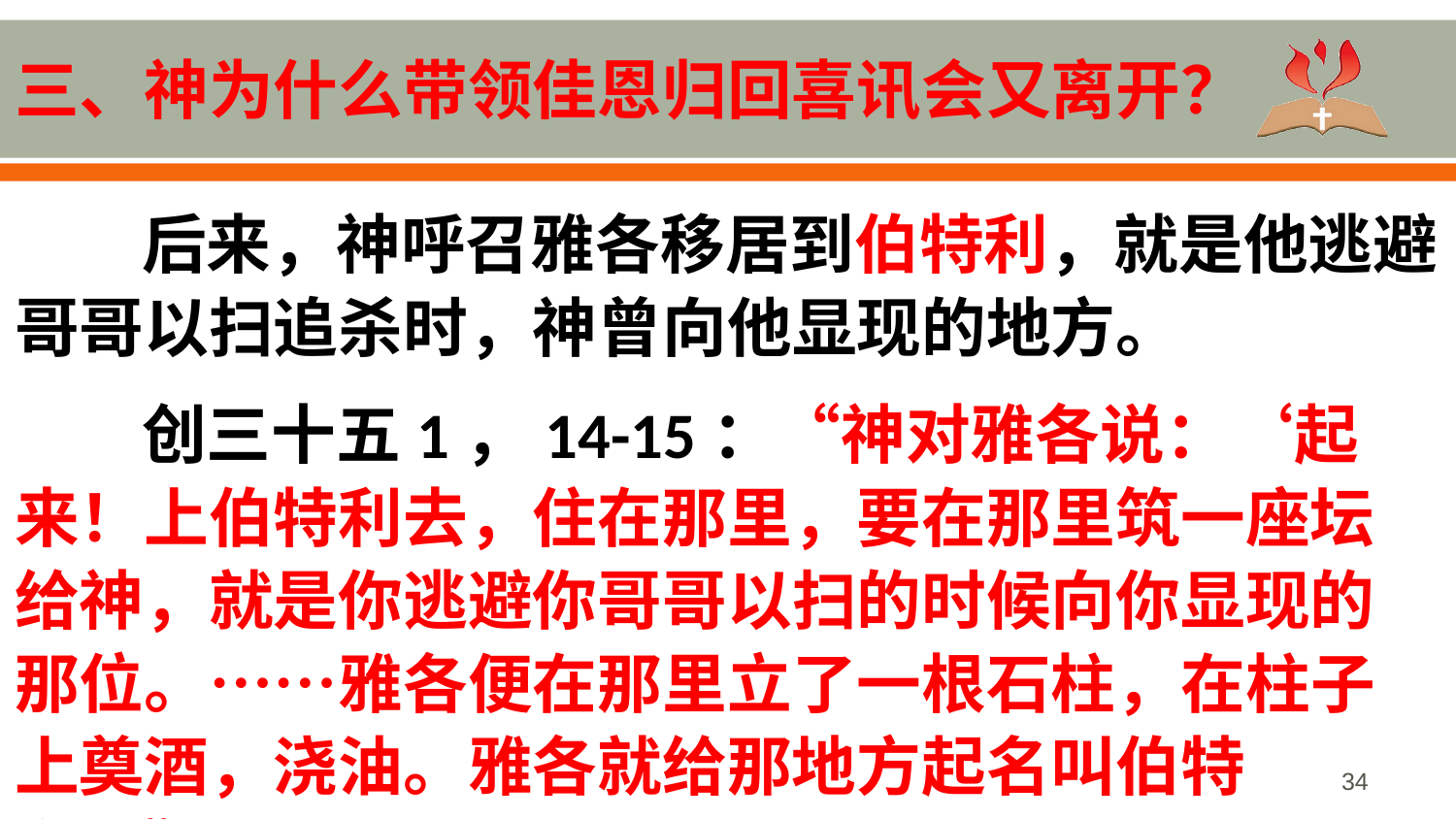

# 三、神为什么带领佳恩归回喜讯会又离开？
后来，神呼召雅各移居到伯特利，就是他逃避哥哥以扫追杀时，神曾向他显现的地方。
创三十五1，14-15：“神对雅各说：‘起来！上伯特利去，住在那里，要在那里筑一座坛给神，就是你逃避你哥哥以扫的时候向你显现的那位。……雅各便在那里立了一根石柱，在柱子上奠酒，浇油。雅各就给那地方起名叫伯特利。”

34